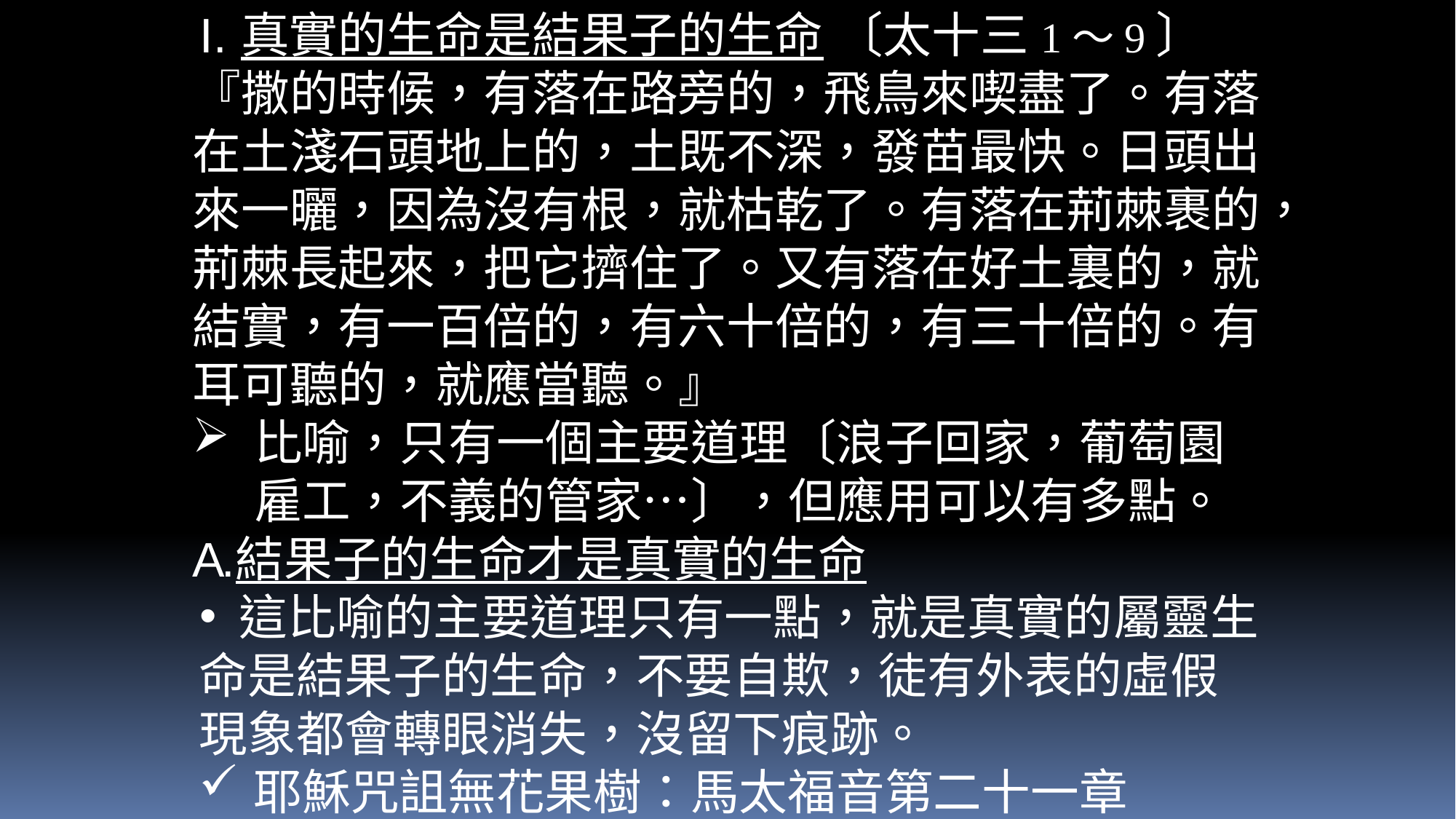

真實的生命是結果子的生命 〔太十三1～9〕
『撒的時候，有落在路旁的，飛鳥來喫盡了。有落在土淺石頭地上的，土既不深，發苗最快。日頭出來一曬，因為沒有根，就枯乾了。有落在荊棘裹的，荊棘長起來，把它擠住了。又有落在好土裏的，就結實，有一百倍的，有六十倍的，有三十倍的。有耳可聽的，就應當聽。』
比喻，只有一個主要道理〔浪子回家，葡萄園雇工，不義的管家…〕，但應用可以有多點。
結果子的生命才是真實的生命
 這比喻的主要道理只有一點，就是真實的屬靈生命是結果子的生命，不要自欺，徒有外表的虛假現象都會轉眼消失，沒留下痕跡。
耶穌咒詛無花果樹：馬太福音第二十一章